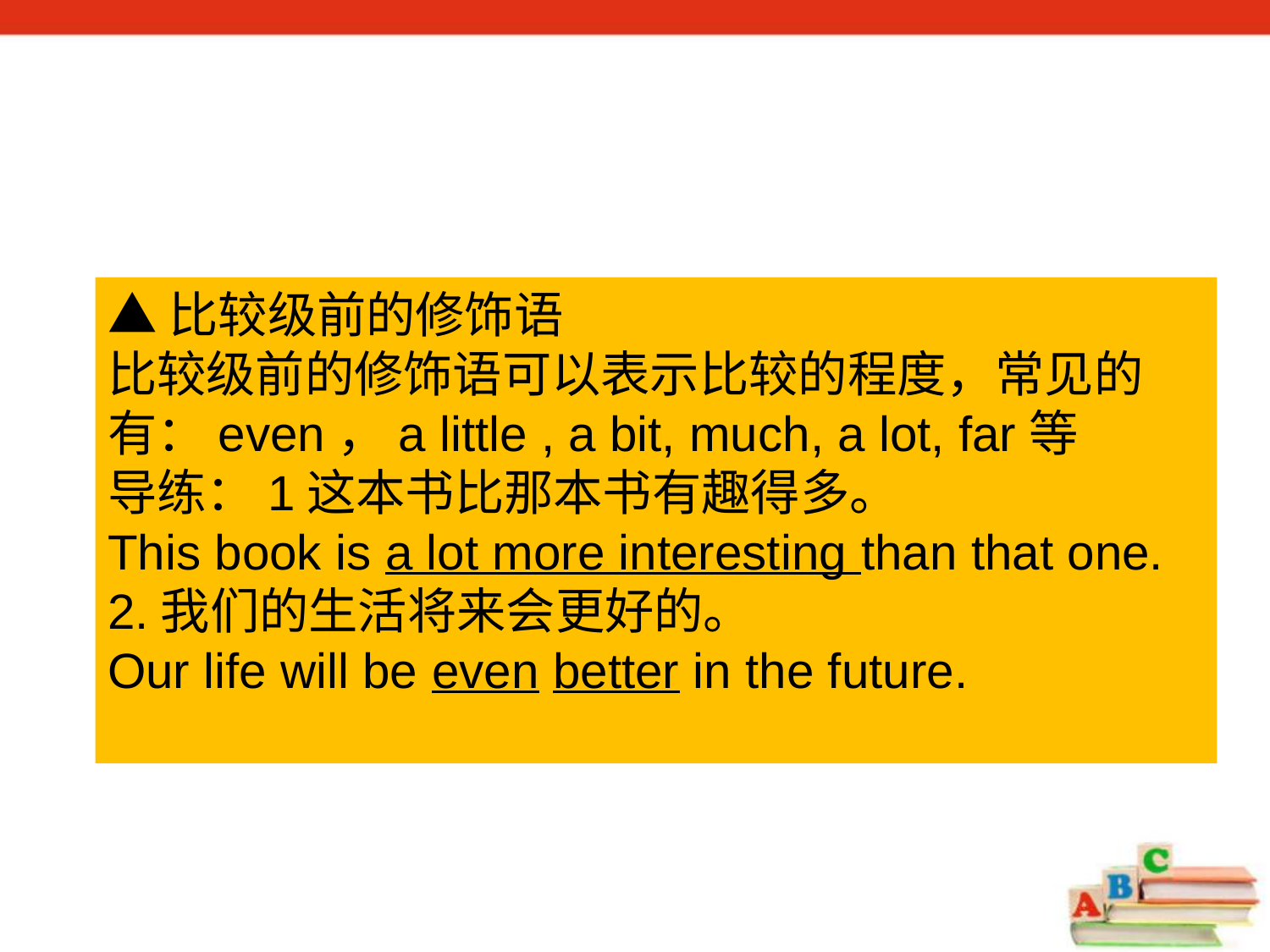

▲比较级前的修饰语
比较级前的修饰语可以表示比较的程度，常见的有：even，a little , a bit, much, a lot, far等
导练：1这本书比那本书有趣得多。
This book is a lot more interesting than that one.
2.我们的生活将来会更好的。
Our life will be even better in the future.